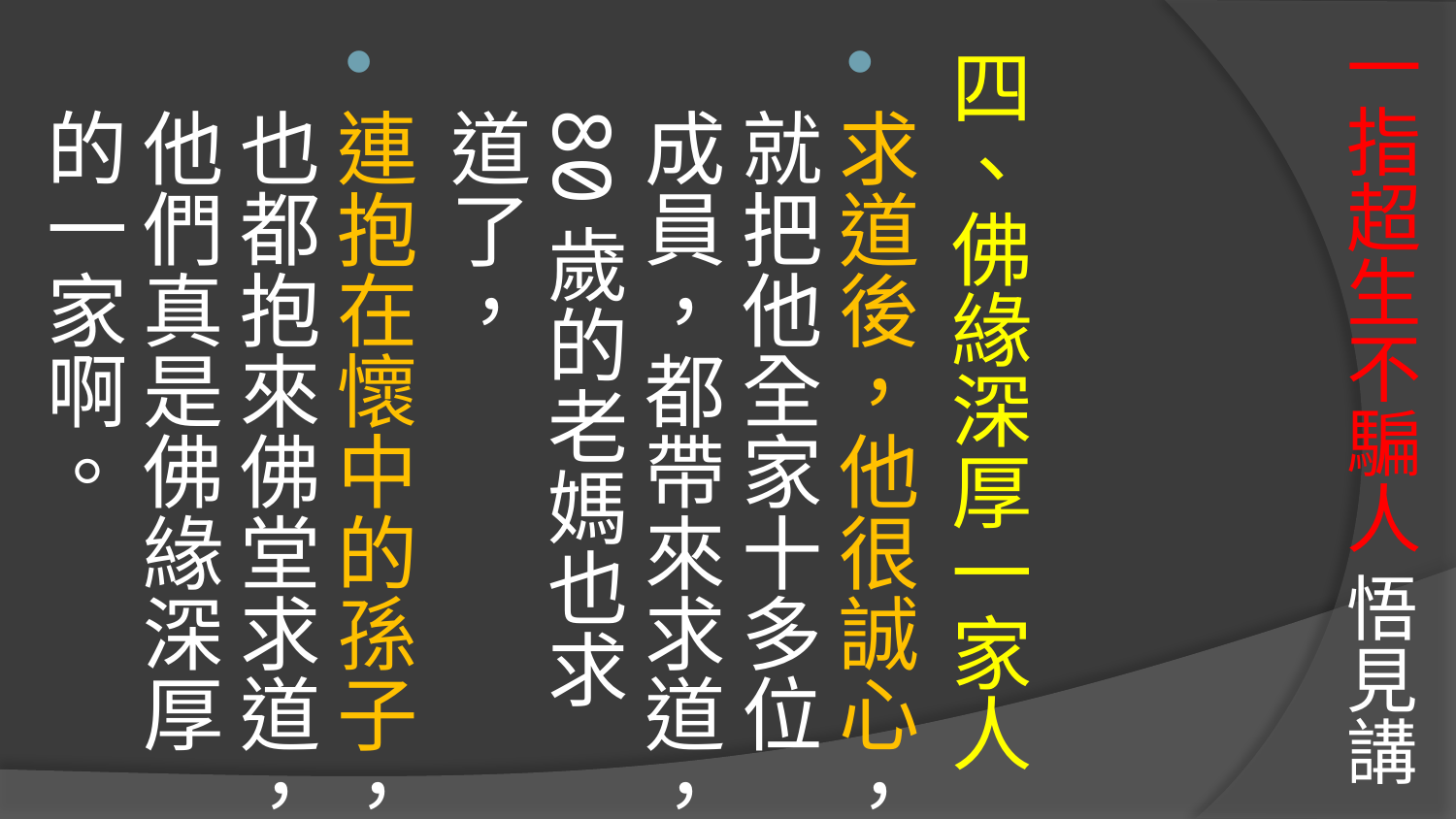

# 一指超生不騙人 悟見講
四、佛緣深厚一家人
求道後，他很誠心，就把他全家十多位成員，都帶來求道，80歲的老媽也求道了，
連抱在懷中的孫子，也都抱來佛堂求道，他們真是佛緣深厚的一家啊。